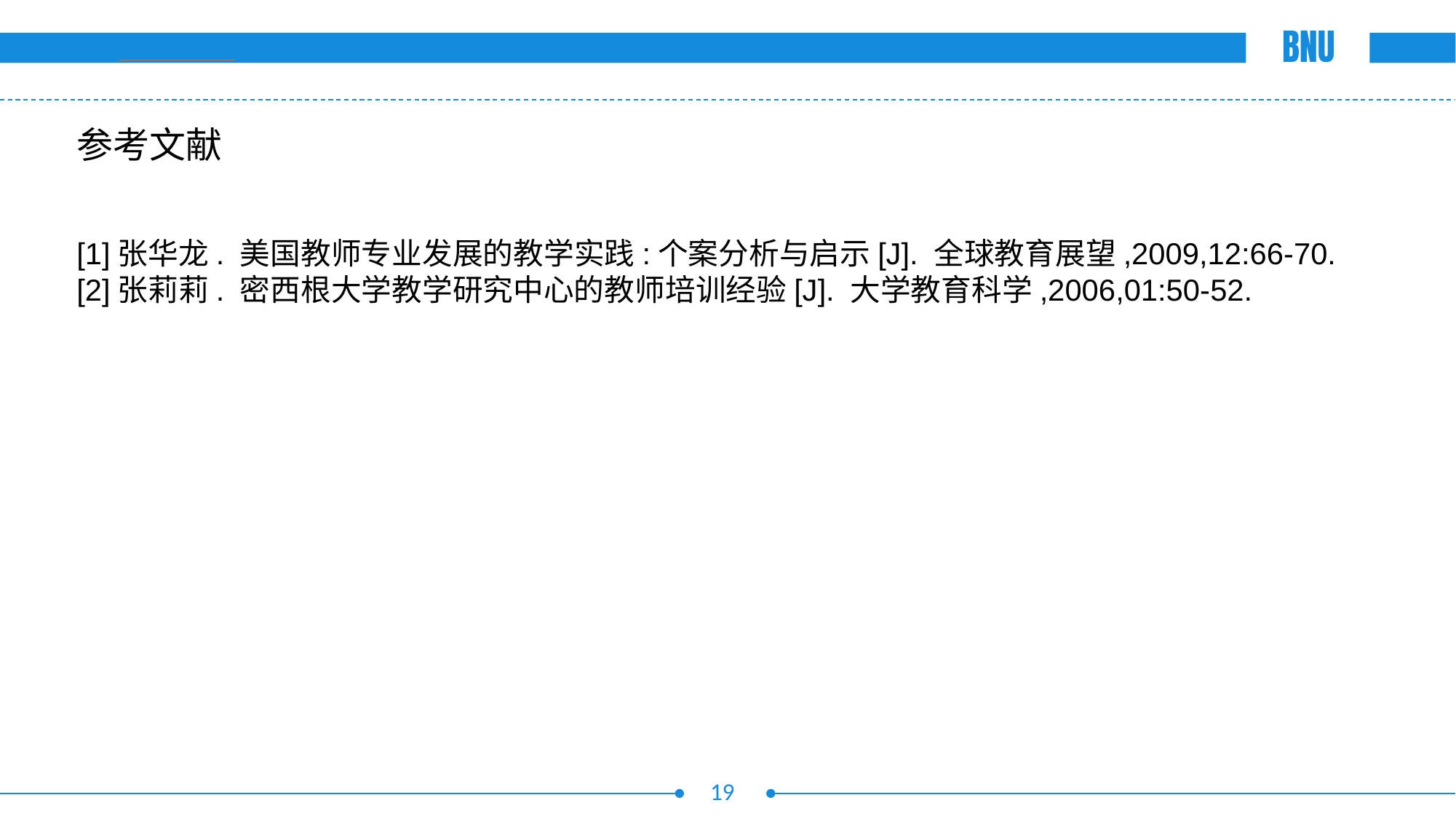

参考文献
[1]张华龙. 美国教师专业发展的教学实践:个案分析与启示[J]. 全球教育展望,2009,12:66-70.
[2]张莉莉. 密西根大学教学研究中心的教师培训经验[J]. 大学教育科学,2006,01:50-52.